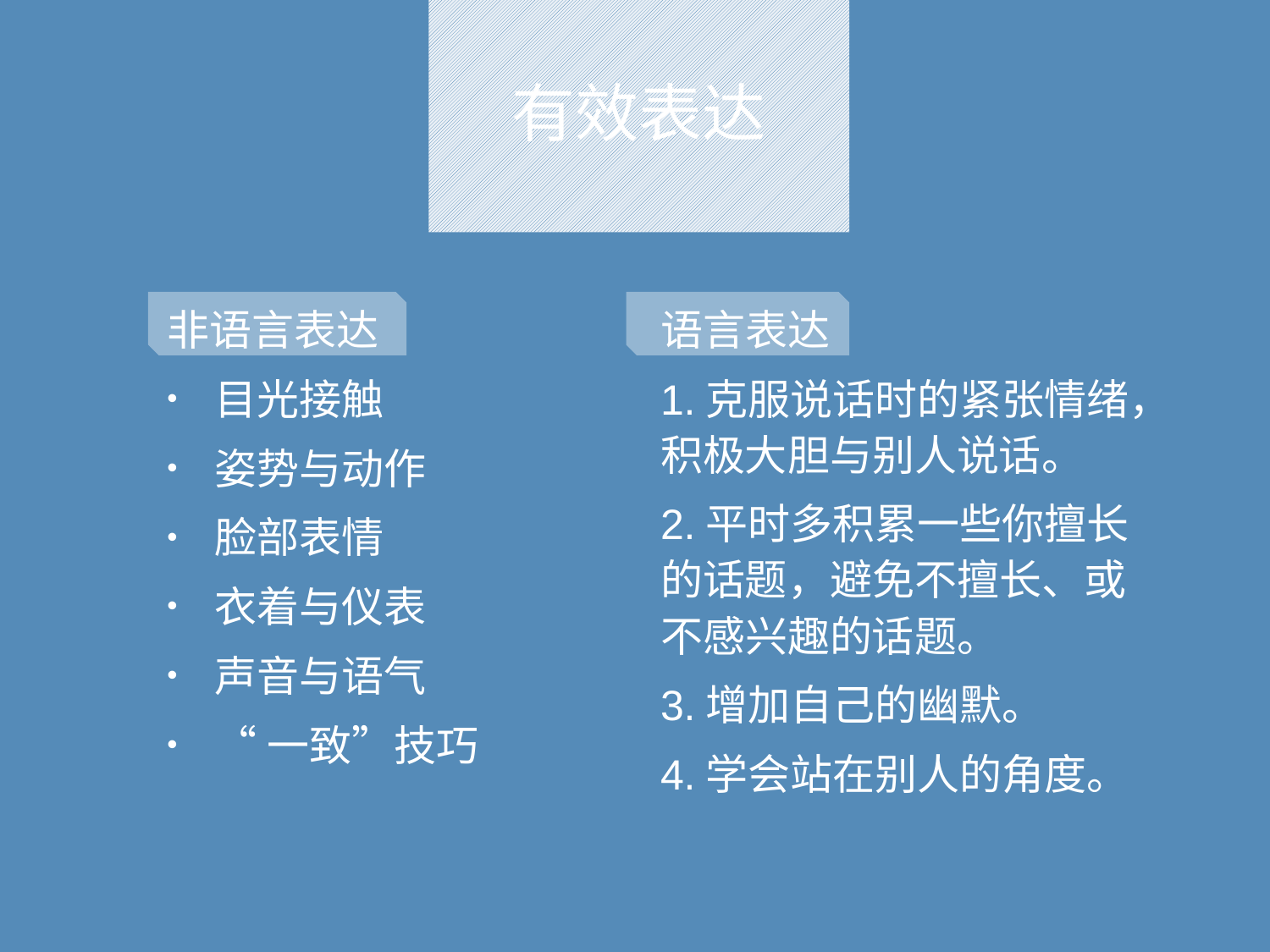

# 有效表达
非语言表达
目光接触
姿势与动作
脸部表情
衣着与仪表
声音与语气
“一致”技巧

语言表达
1.克服说话时的紧张情绪，积极大胆与别人说话。
2.平时多积累一些你擅长的话题，避免不擅长、或不感兴趣的话题。
3.增加自己的幽默。
4.学会站在别人的角度。